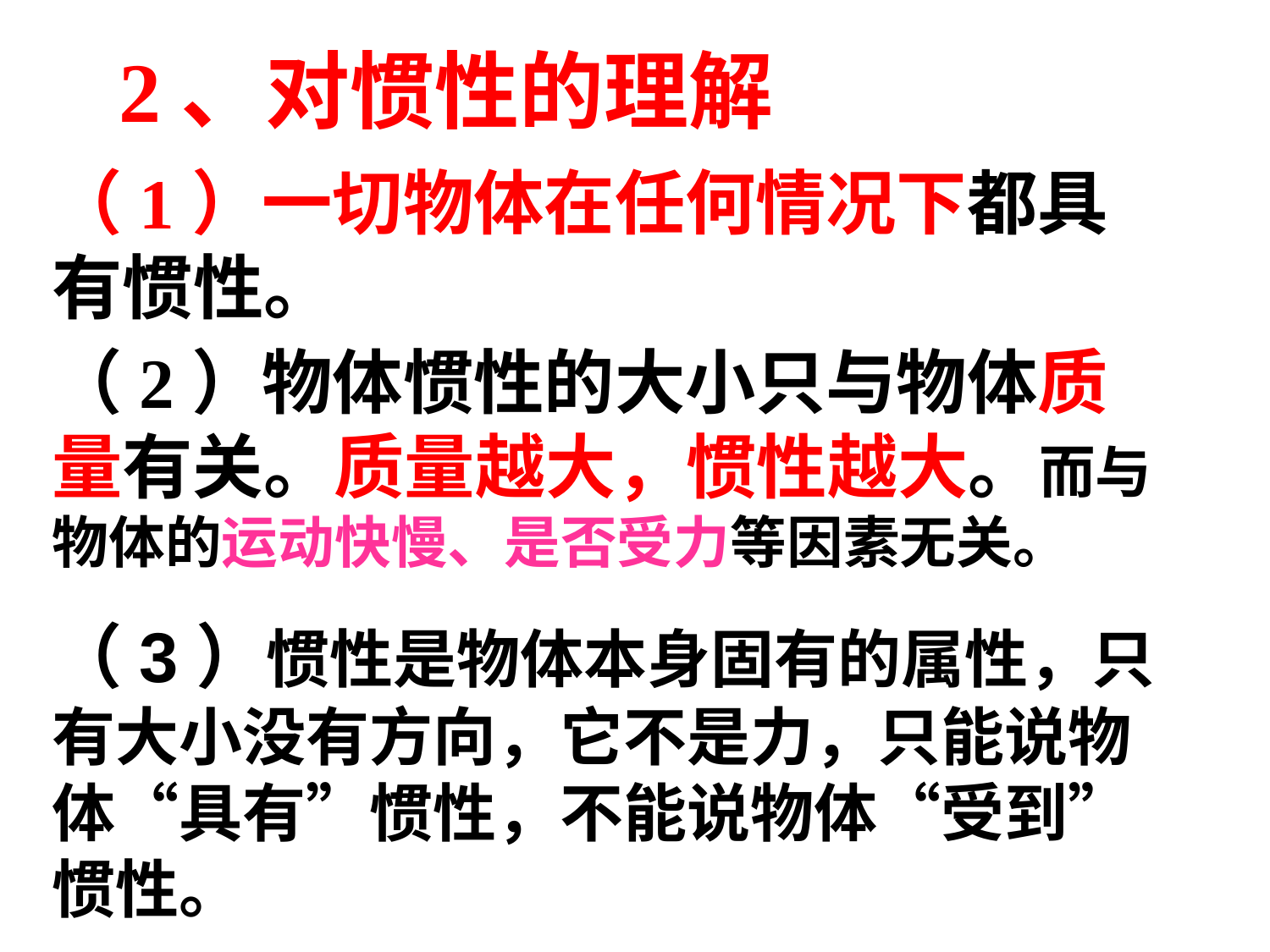

2、对惯性的理解
（1）一切物体在任何情况下都具有惯性。
（2）物体惯性的大小只与物体质量有关。质量越大，惯性越大。而与物体的运动快慢、是否受力等因素无关。
（3）惯性是物体本身固有的属性，只有大小没有方向，它不是力，只能说物体“具有”惯性，不能说物体“受到”惯性。